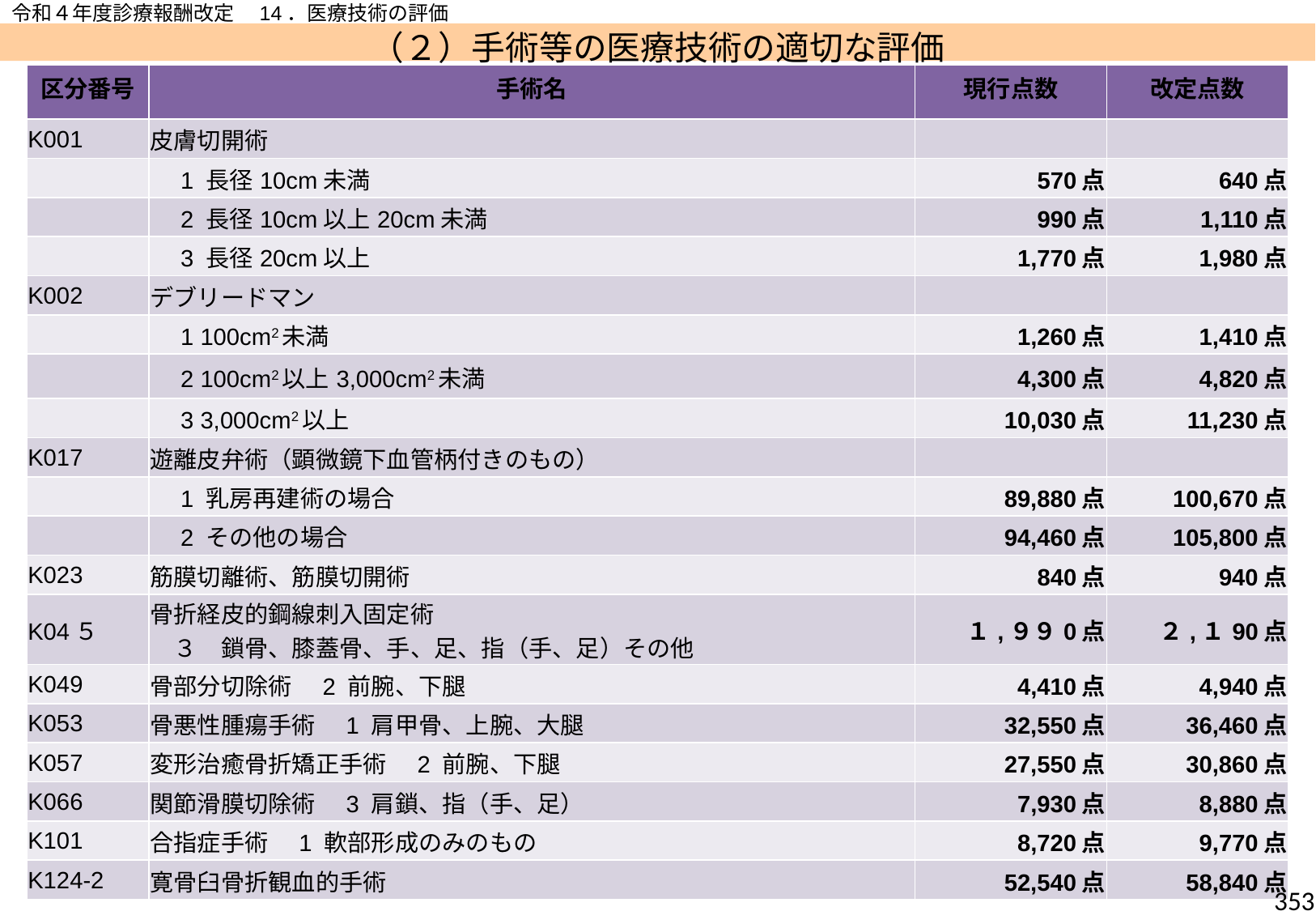

令和４年度診療報酬改定　14．医療技術の評価

（２）手術等の医療技術の適切な評価
| 区分番号 | 手術名 | 現行点数 | 改定点数 |
| --- | --- | --- | --- |
| K001 | 皮膚切開術 |  |  |
|  | 1 長径10cm未満 | 570点 | 640点 |
|  | 2 長径10cm以上20cm未満 | 990点 | 1,110点 |
|  | 3 長径20cm以上 | 1,770点 | 1,980点 |
| K002 | デブリードマン |  |  |
|  | 1 100cm2未満 | 1,260点 | 1,410点 |
|  | 2 100cm2以上3,000cm2未満 | 4,300点 | 4,820点 |
|  | 3 3,000cm2以上 | 10,030点 | 11,230点 |
| K017 | 遊離皮弁術（顕微鏡下血管柄付きのもの） |  |  |
|  | 1 乳房再建術の場合 | 89,880点 | 100,670点 |
|  | 2 その他の場合 | 94,460点 | 105,800点 |
| K023 | 筋膜切離術、筋膜切開術 | 840点 | 940点 |
| K04５ | 骨折経皮的鋼線刺入固定術 　３　鎖骨、膝蓋骨、手、足、指（手、足）その他 | １,９９0点 | ２,１90点 |
| K049 | 骨部分切除術　2 前腕、下腿 | 4,410点 | 4,940点 |
| K053 | 骨悪性腫瘍手術　1 肩甲骨、上腕、大腿 | 32,550点 | 36,460点 |
| K057 | 変形治癒骨折矯正手術　2 前腕、下腿 | 27,550点 | 30,860点 |
| K066 | 関節滑膜切除術　3 肩鎖、指（手、足） | 7,930点 | 8,880点 |
| K101 | 合指症手術　1 軟部形成のみのもの | 8,720点 | 9,770点 |
| K124-2 | 寛骨臼骨折観血的手術 | 52,540点 | 58,840点 |
353